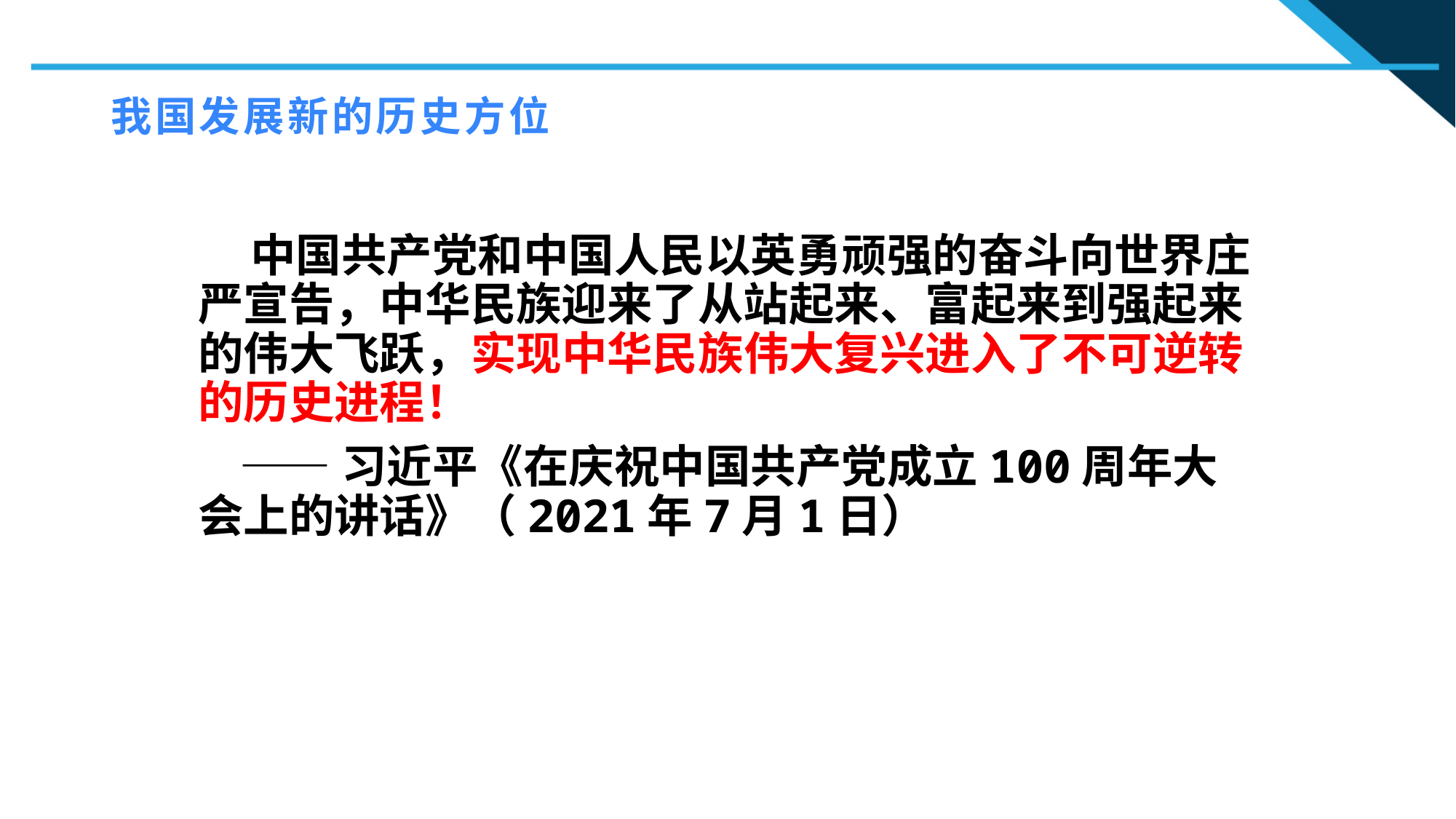

我国发展新的历史方位
    中国共产党和中国人民以英勇顽强的奋斗向世界庄严宣告，中华民族迎来了从站起来、富起来到强起来的伟大飞跃，实现中华民族伟大复兴进入了不可逆转的历史进程！
    ——习近平《在庆祝中国共产党成立100周年大会上的讲话》（2021年7月1日）